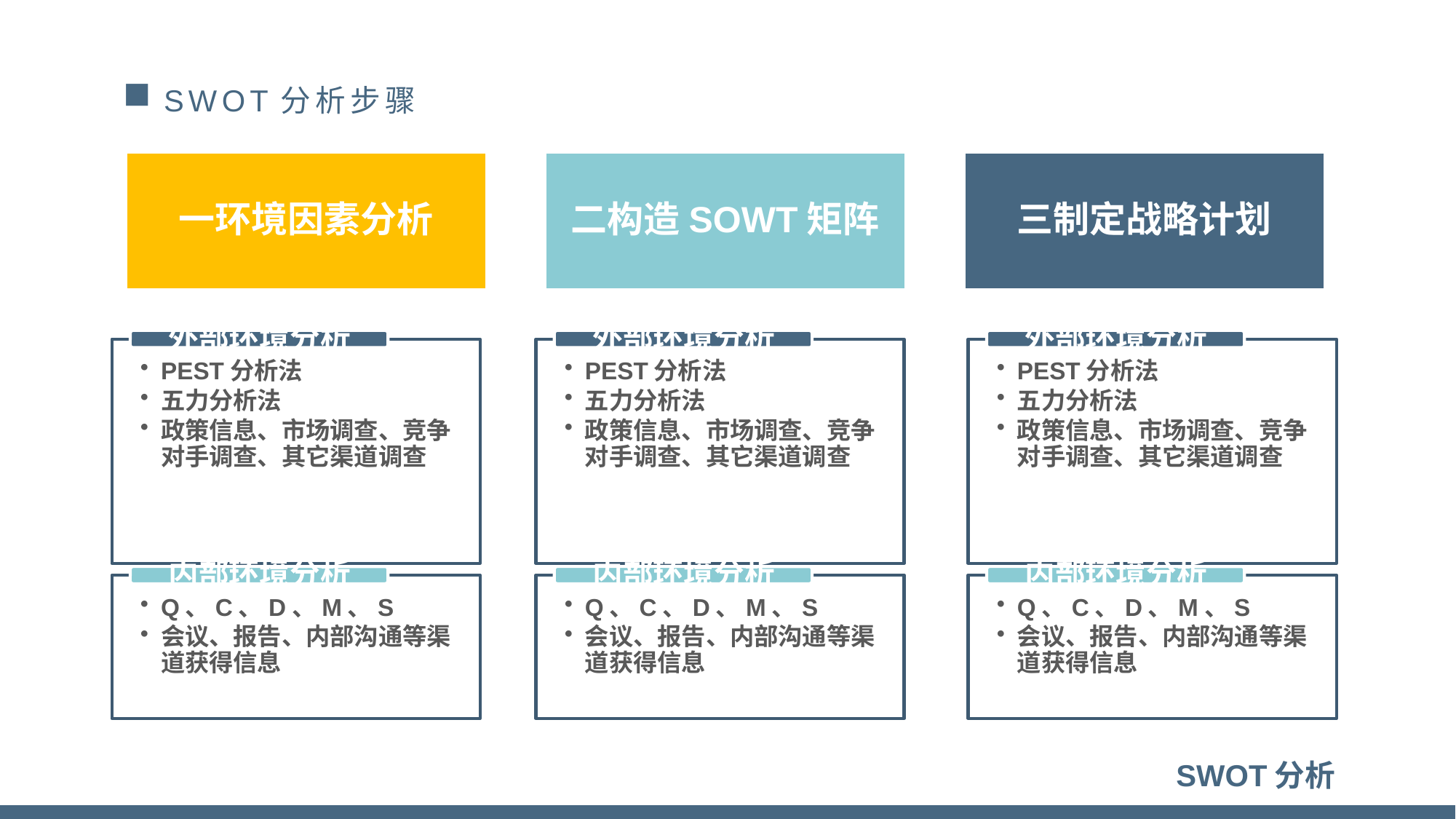

# SWOT分析步骤
一环境因素分析
二构造SOWT矩阵
三制定战略计划
PEST分析法
五力分析法
政策信息、市场调查、竞争对手调查、其它渠道调查
外部环境分析
Q、C、D、M、S
会议、报告、内部沟通等渠道获得信息
内部环境分析
PEST分析法
五力分析法
政策信息、市场调查、竞争对手调查、其它渠道调查
外部环境分析
Q、C、D、M、S
会议、报告、内部沟通等渠道获得信息
内部环境分析
PEST分析法
五力分析法
政策信息、市场调查、竞争对手调查、其它渠道调查
外部环境分析
Q、C、D、M、S
会议、报告、内部沟通等渠道获得信息
内部环境分析